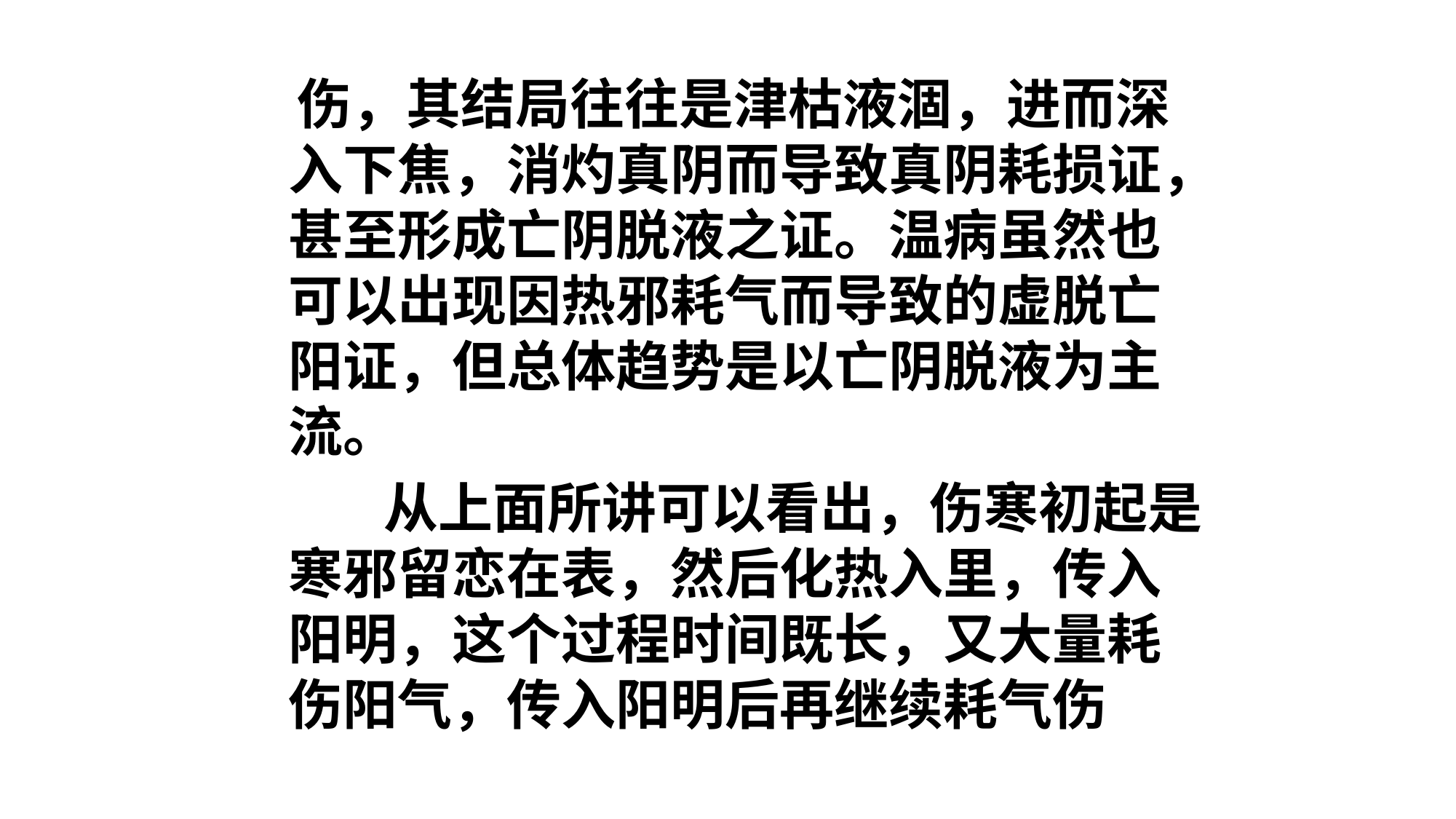

伤，其结局往往是津枯液涸，进而深入下焦，消灼真阴而导致真阴耗损证，甚至形成亡阴脱液之证。温病虽然也可以出现因热邪耗气而导致的虚脱亡阳证，但总体趋势是以亡阴脱液为主流。
          从上面所讲可以看出，伤寒初起是寒邪留恋在表，然后化热入里，传入阳明，这个过程时间既长，又大量耗伤阳气，传入阳明后再继续耗气伤